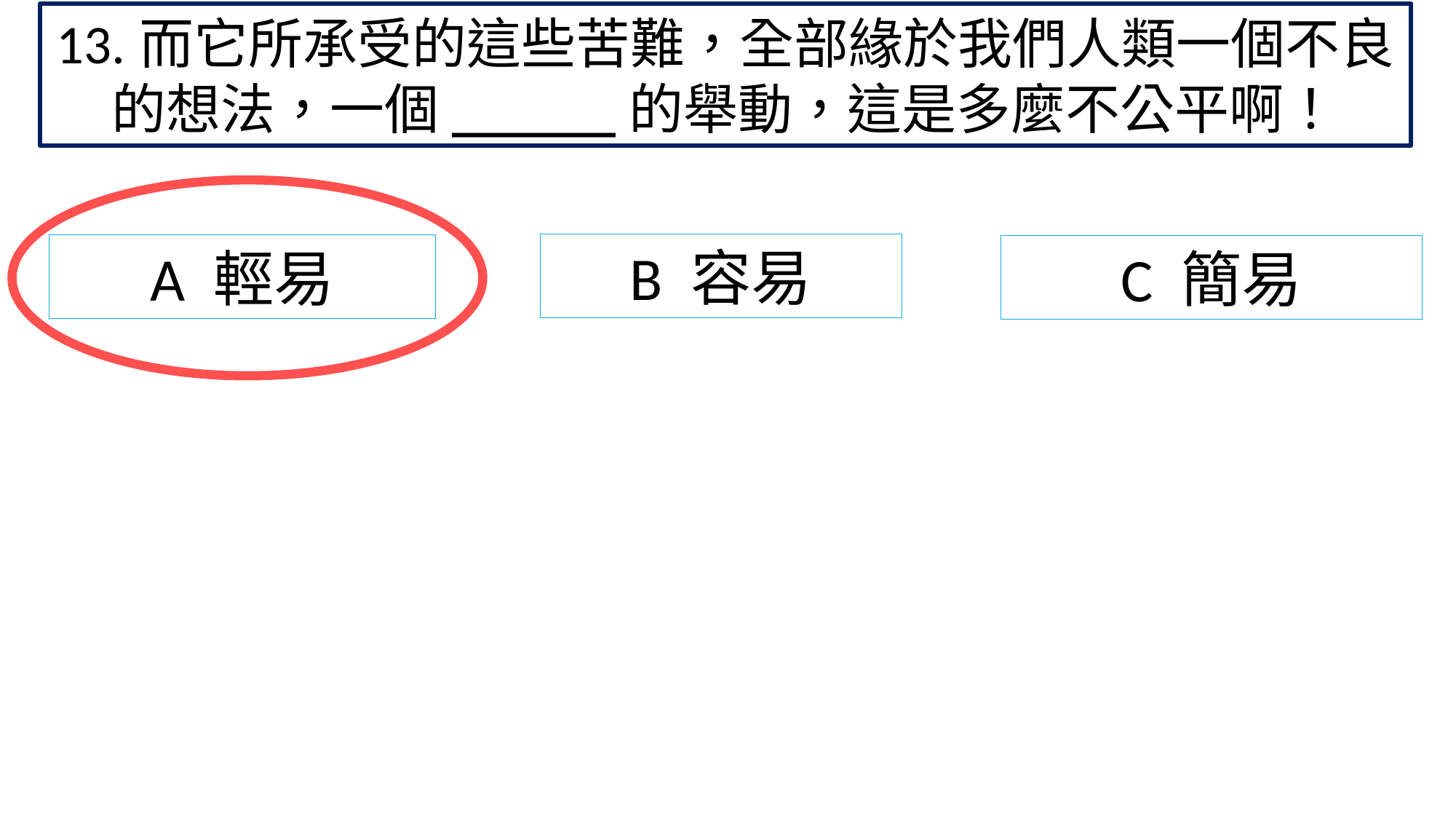

13.而它所承受的這些苦難，全部緣於我們人類一個不良的想法，一個_____的舉動，這是多麼不公平啊！

B 容易
A 輕易
C 簡易